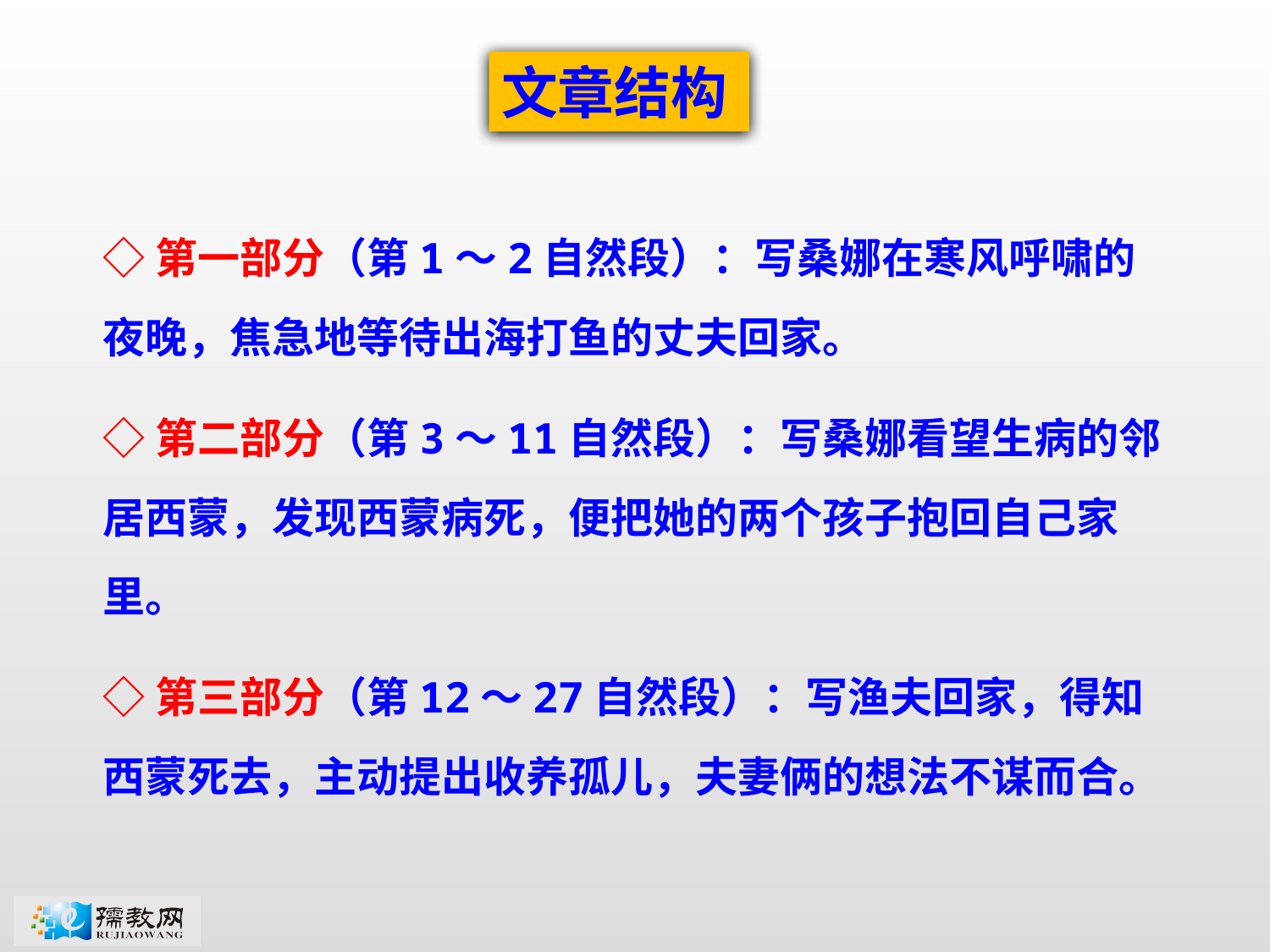

文章结构
◇第一部分（第1～2自然段）：写桑娜在寒风呼啸的夜晚，焦急地等待出海打鱼的丈夫回家。
◇第二部分（第3～11自然段）：写桑娜看望生病的邻居西蒙，发现西蒙病死，便把她的两个孩子抱回自己家里。
◇第三部分（第12～27自然段）：写渔夫回家，得知西蒙死去，主动提出收养孤儿，夫妻俩的想法不谋而合。